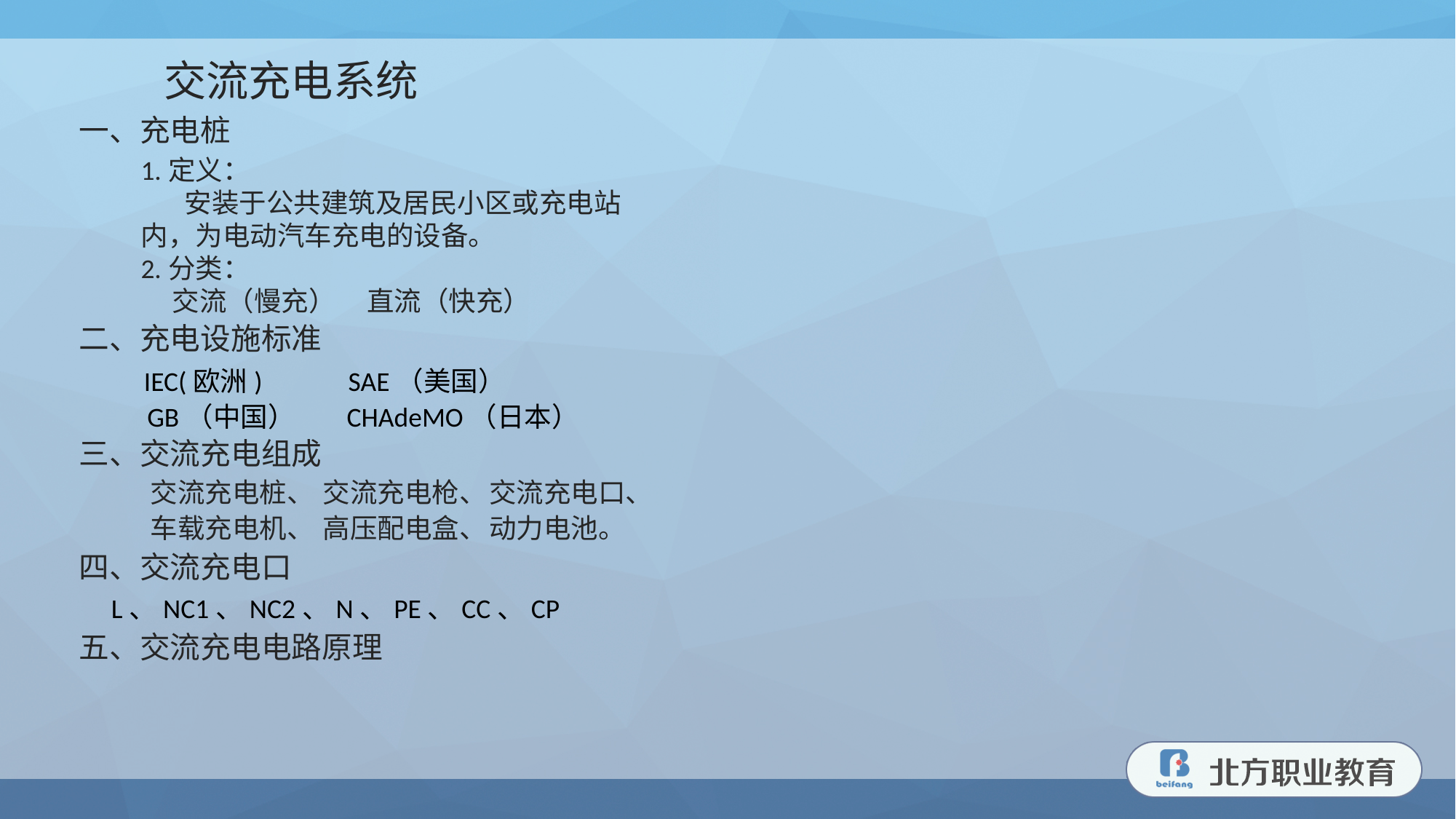

交流充电系统
一、充电桩
1.定义：
      安装于公共建筑及居民小区或充电站内，为电动汽车充电的设备。
2.分类：
    交流（慢充）     直流（快充）
二、充电设施标准
IEC(欧洲)
SAE（美国）
GB（中国）
CHAdeMO（日本）
三、交流充电组成
交流充电桩、
交流充电枪、
交流充电口、
车载充电机、
高压配电盒、
动力电池。
四、交流充电口
L、NC1、NC2、N、PE、CC、CP
五、交流充电电路原理